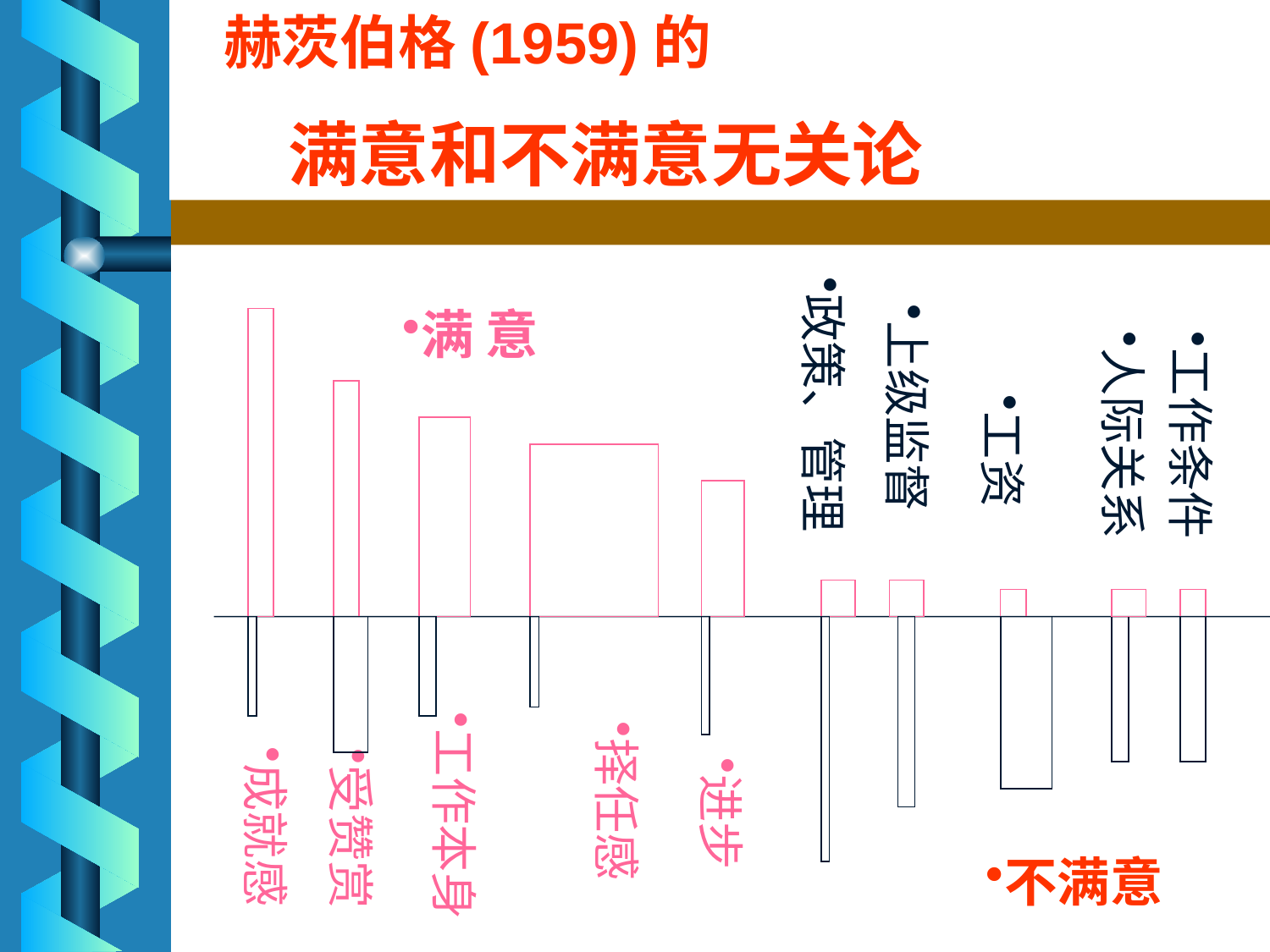

赫茨伯格(1959)的
         满意和不满意无关论

政策、管理
满 意
上级监督

人际关系
工作条件

工资

成就感
工作本身
择任感
受赞赏
进步
不满意